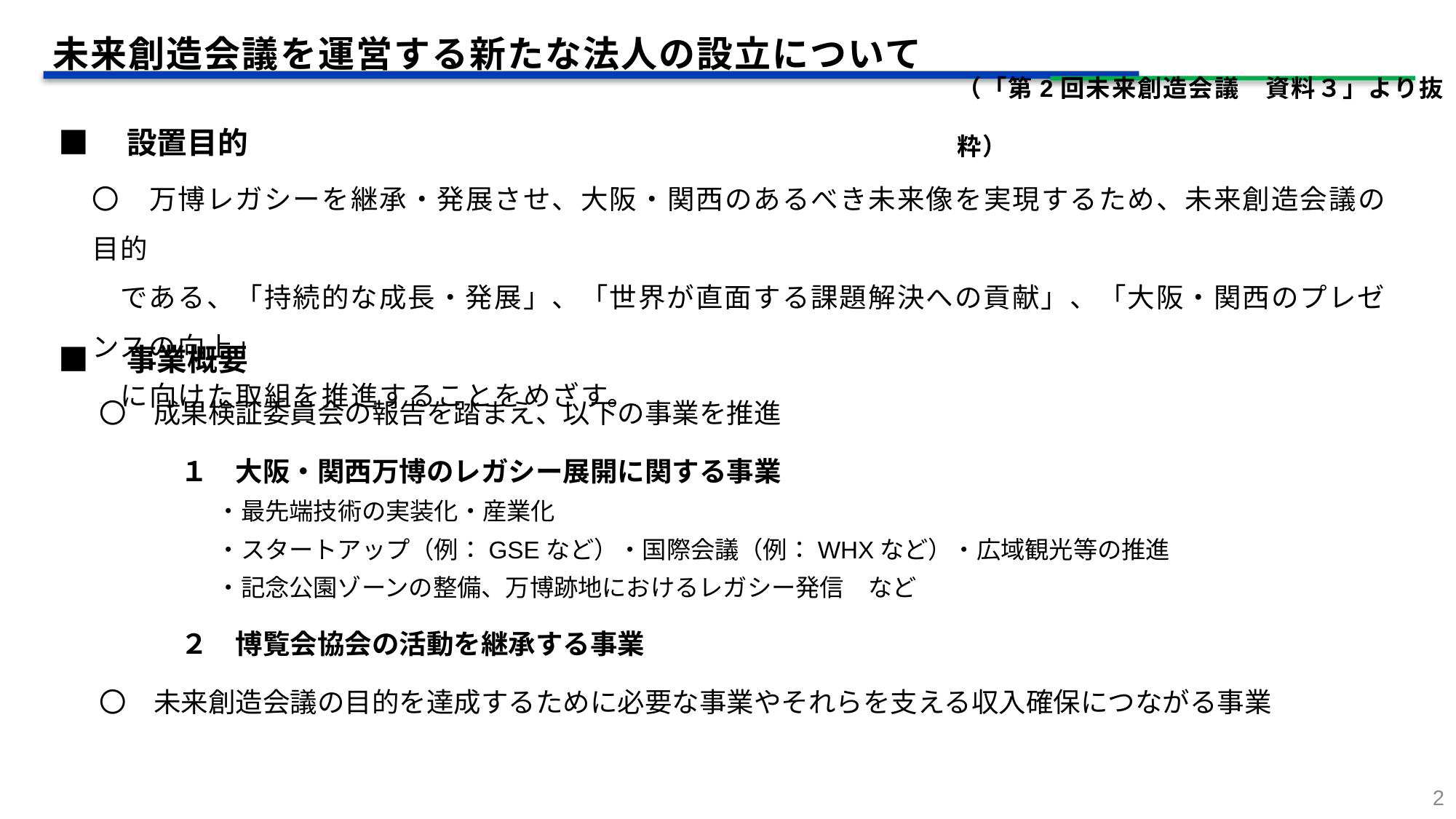

未来創造会議を運営する新たな法人の設立について
（「第2回未来創造会議　資料３」より抜粋）
■　設置目的

〇　万博レガシーを継承・発展させ、大阪・関西のあるべき未来像を実現するため、未来創造会議の目的
　である、「持続的な成長・発展」、「世界が直面する課題解決への貢献」、「大阪・関西のプレゼンスの向上」
　に向けた取組を推進することをめざす。
■　事業概要
　〇　成果検証委員会の報告を踏まえ、以下の事業を推進
　　　　１　大阪・関西万博のレガシー展開に関する事業
　　　　　　・最先端技術の実装化・産業化
　　　　　　・スタートアップ（例：GSEなど）・国際会議（例：WHXなど）・広域観光等の推進
　　　　　　・記念公園ゾーンの整備、万博跡地におけるレガシー発信　など
　　　　２　博覧会協会の活動を継承する事業
　〇　未来創造会議の目的を達成するために必要な事業やそれらを支える収入確保につながる事業